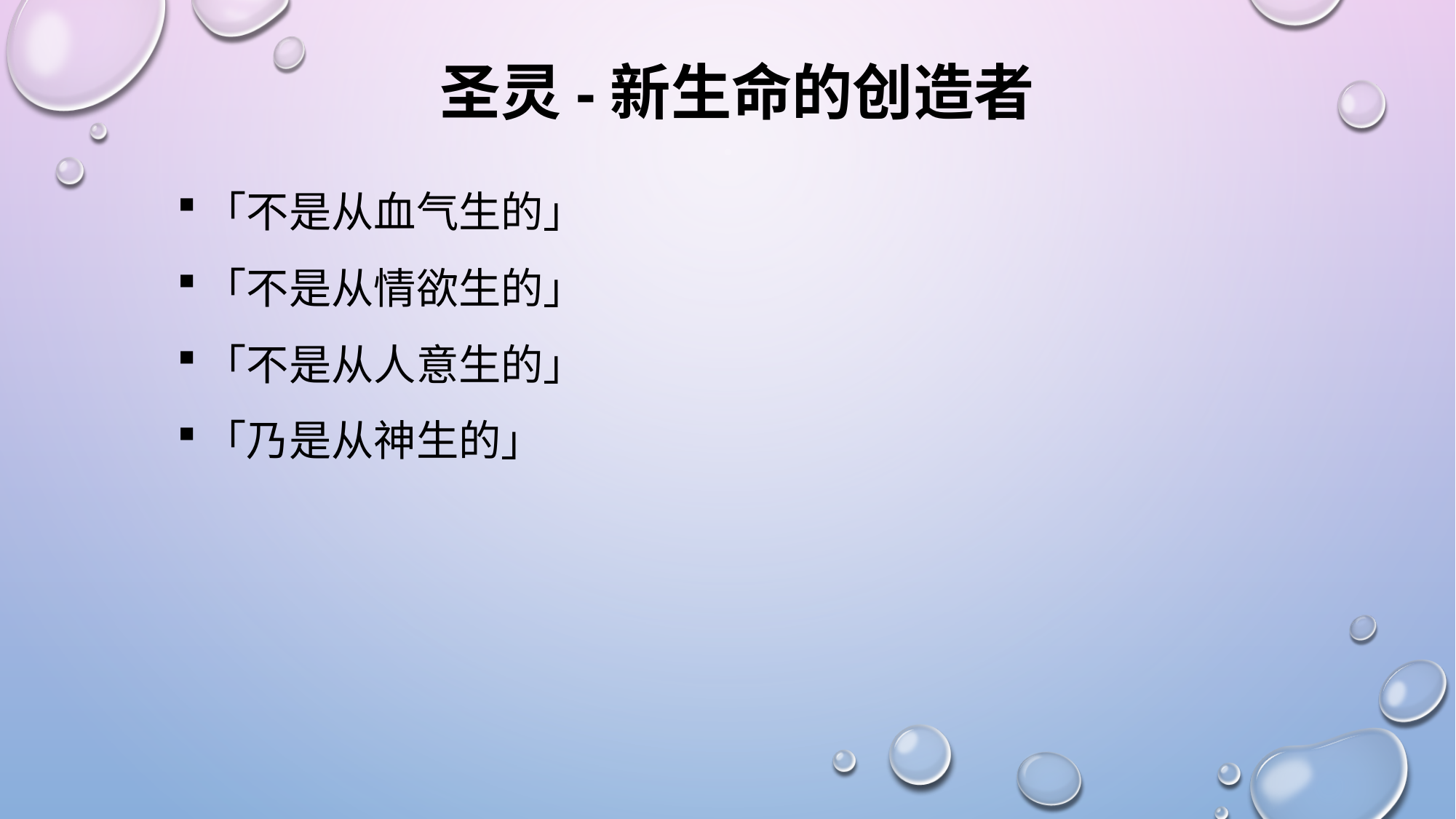

# 圣灵-新生命的创造者
「不是从血气生的」
「不是从情欲生的」
「不是从人意生的」
「乃是从神生的」